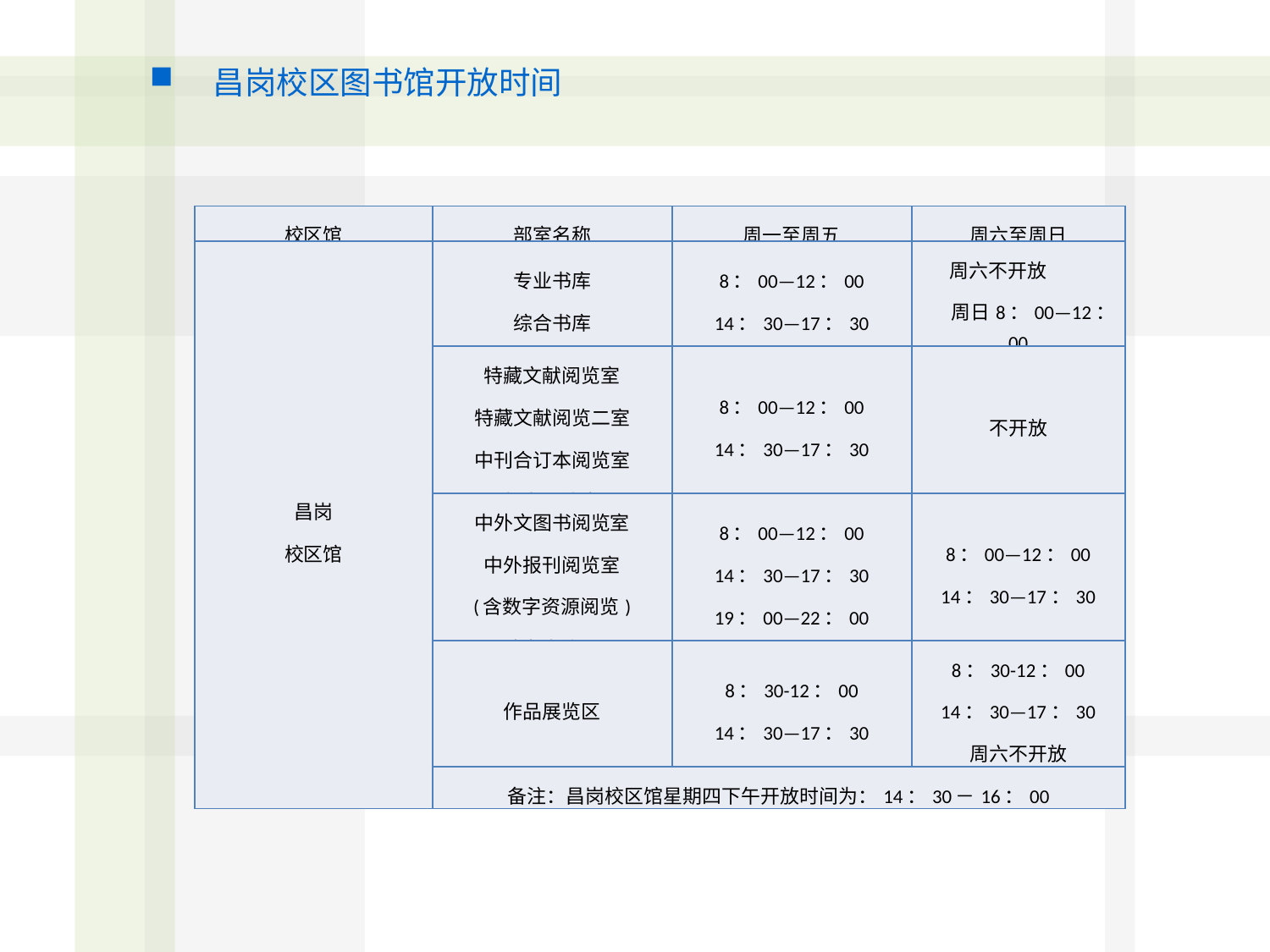

昌岗校区图书馆开放时间

| 校区馆 | 部室名称 | 周一至周五 | 周六至周日 |
| --- | --- | --- | --- |
| 昌岗 校区馆 | 专业书库 综合书库 | 8：00—12：00 14：30—17：30 | 周六不开放 周日8：00—12：00 |
|  | 特藏文献阅览室 特藏文献阅览二室 中刊合订本阅览室 新书阅览室 | 8：00—12：00 14：30—17：30 | 不开放 |
|  | 中外文图书阅览室 中外报刊阅览室 (含数字资源阅览) 读者自修区 | 8：00—12：00 14：30—17：30 19：00—22：00 | 8：00—12：00 14：30—17：30 |
|  | 作品展览区 | 8：30-12：00 14：30—17：30 | 8：30-12：00 14：30—17：30 周六不开放 |
|  | 备注：昌岗校区馆星期四下午开放时间为：14：30－16：00 |  |  |